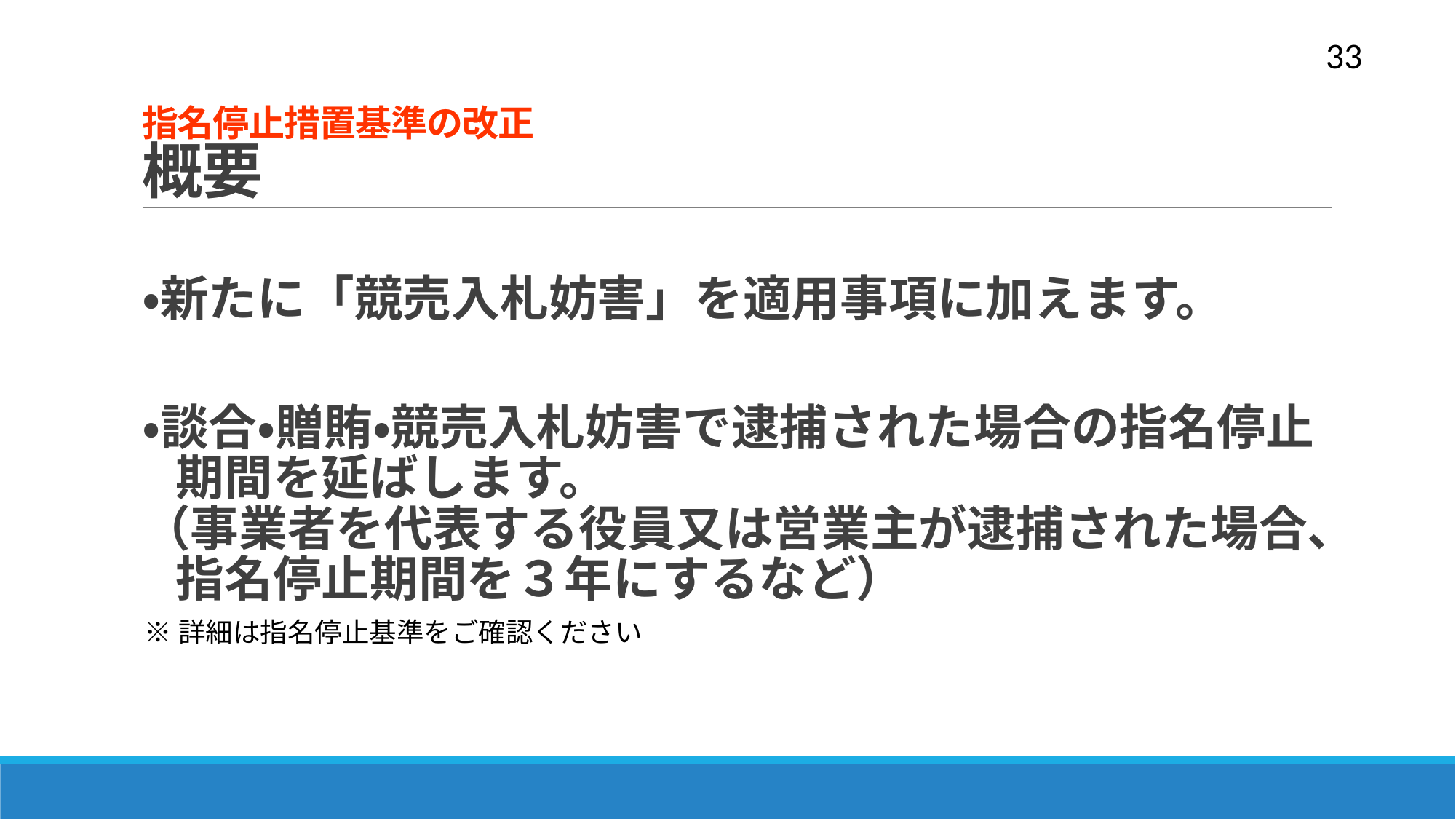

33
# 指名停止措置基準の改正 概要

・新たに「競売入札妨害」を適用事項に加えます。

・談合・贈賄・競売入札妨害で逮捕された場合の指名停止
  期間を延ばします。
（事業者を代表する役員又は営業主が逮捕された場合、
  指名停止期間を３年にするなど）

※詳細は指名停止基準をご確認ください